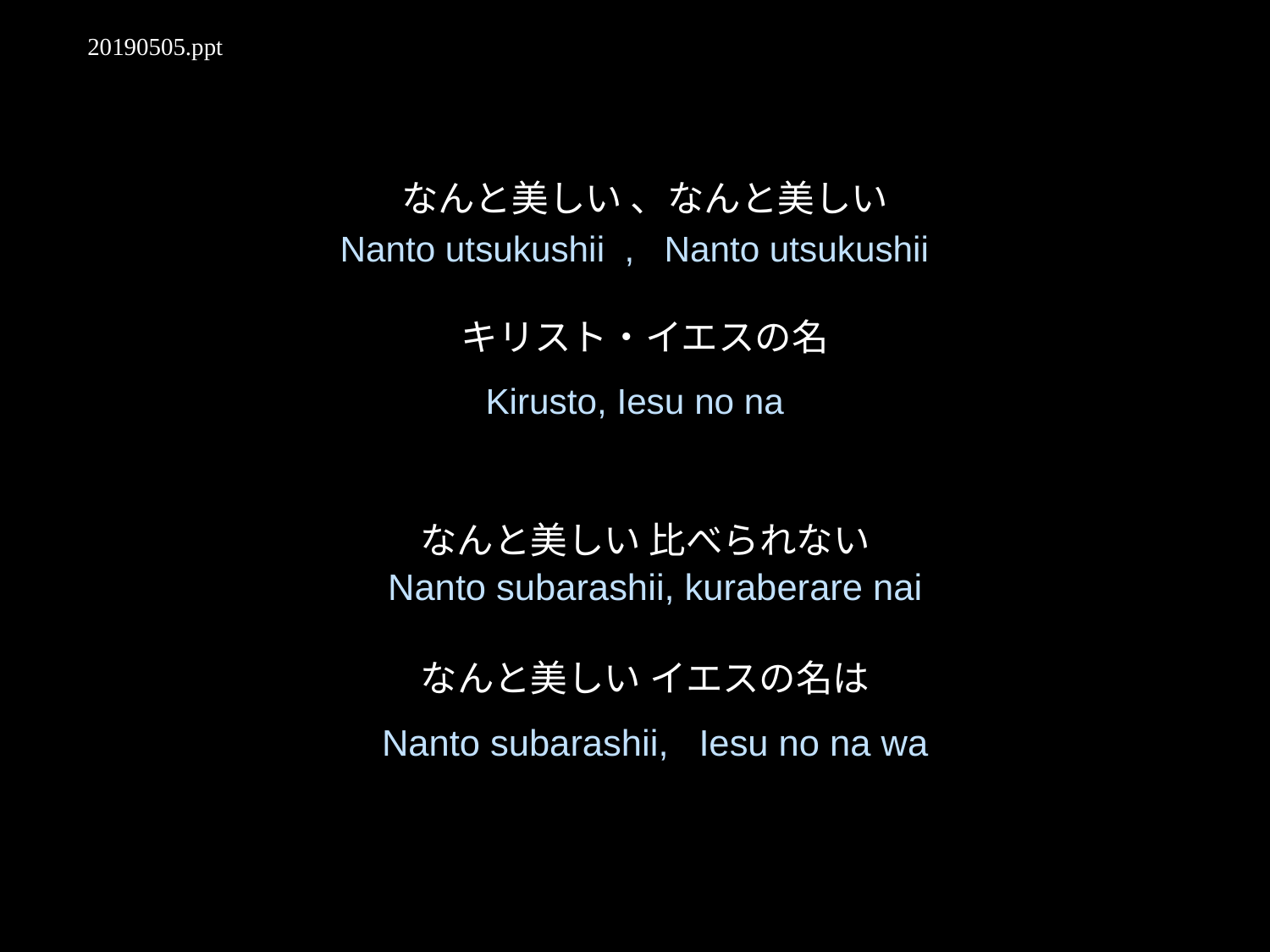

20190505.ppt
なんと美しい 、なんと美しい

キリスト・イエスの名
Nanto utsukushii  ,   Nanto utsukushii

Kirusto, Iesu no na
なんと美しい 比べられない

なんと美しい イエスの名は
Nanto subarashii, kuraberare nai

Nanto subarashii,   Iesu no na wa